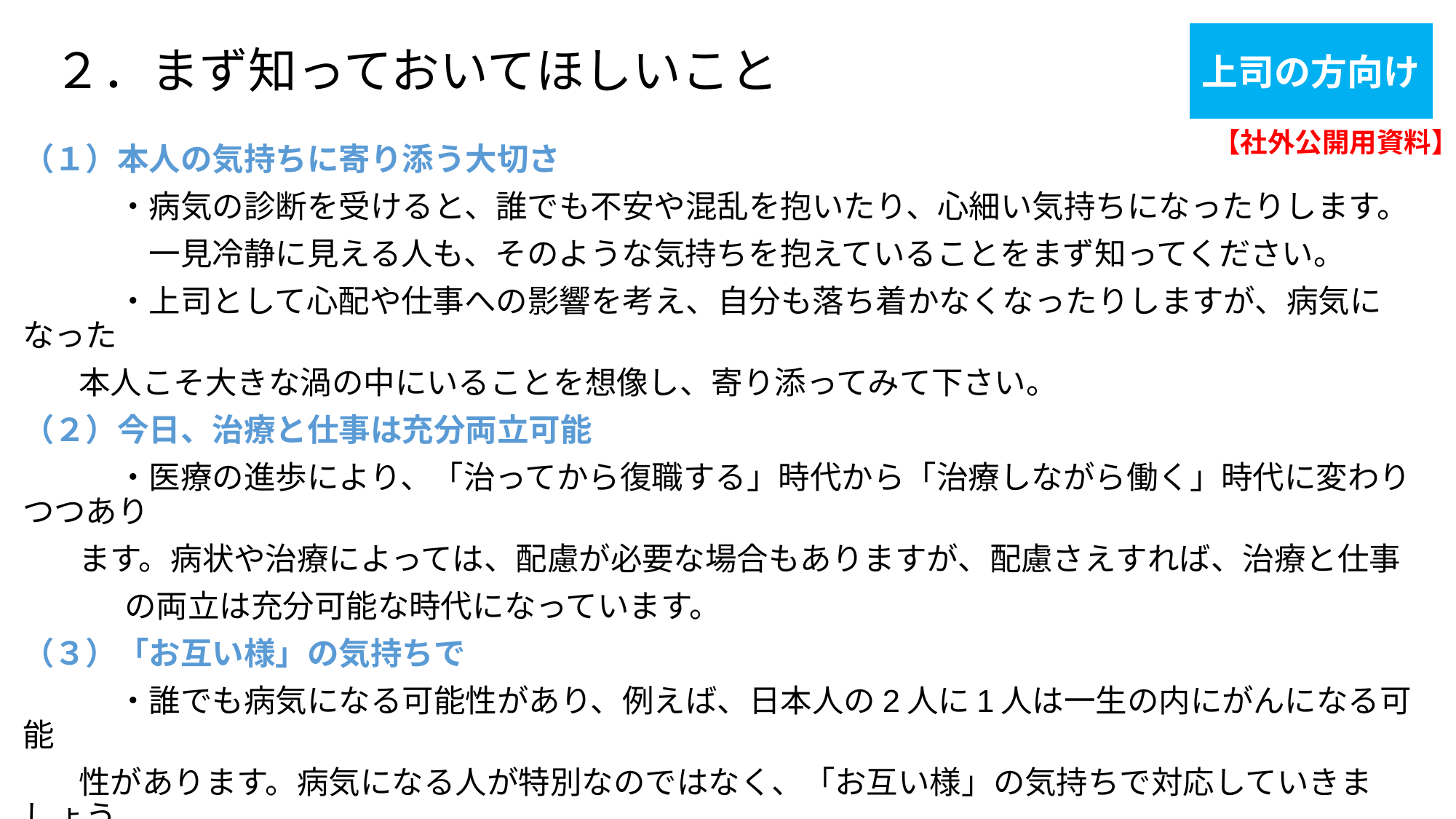

#
上司の方向け
２．まず知っておいてほしいこと
【社外公開用資料】
（１）本人の気持ちに寄り添う大切さ
　　　・病気の診断を受けると、誰でも不安や混乱を抱いたり、心細い気持ちになったりします。
　　　　一見冷静に見える人も、そのような気持ちを抱えていることをまず知ってください。
　　　・上司として心配や仕事への影響を考え、自分も落ち着かなくなったりしますが、病気になった
       本人こそ大きな渦の中にいることを想像し、寄り添ってみて下さい。
（２）今日、治療と仕事は充分両立可能
　　　・医療の進歩により、「治ってから復職する」時代から「治療しながら働く」時代に変わりつつあり
       ます。病状や治療によっては、配慮が必要な場合もありますが、配慮さえすれば、治療と仕事
　　　 の両立は充分可能な時代になっています。
（３）「お互い様」の気持ちで
　　　・誰でも病気になる可能性があり、例えば、日本人の2人に1人は一生の内にがんになる可能
       性があります。病気になる人が特別なのではなく、「お互い様」の気持ちで対応していきましょう。